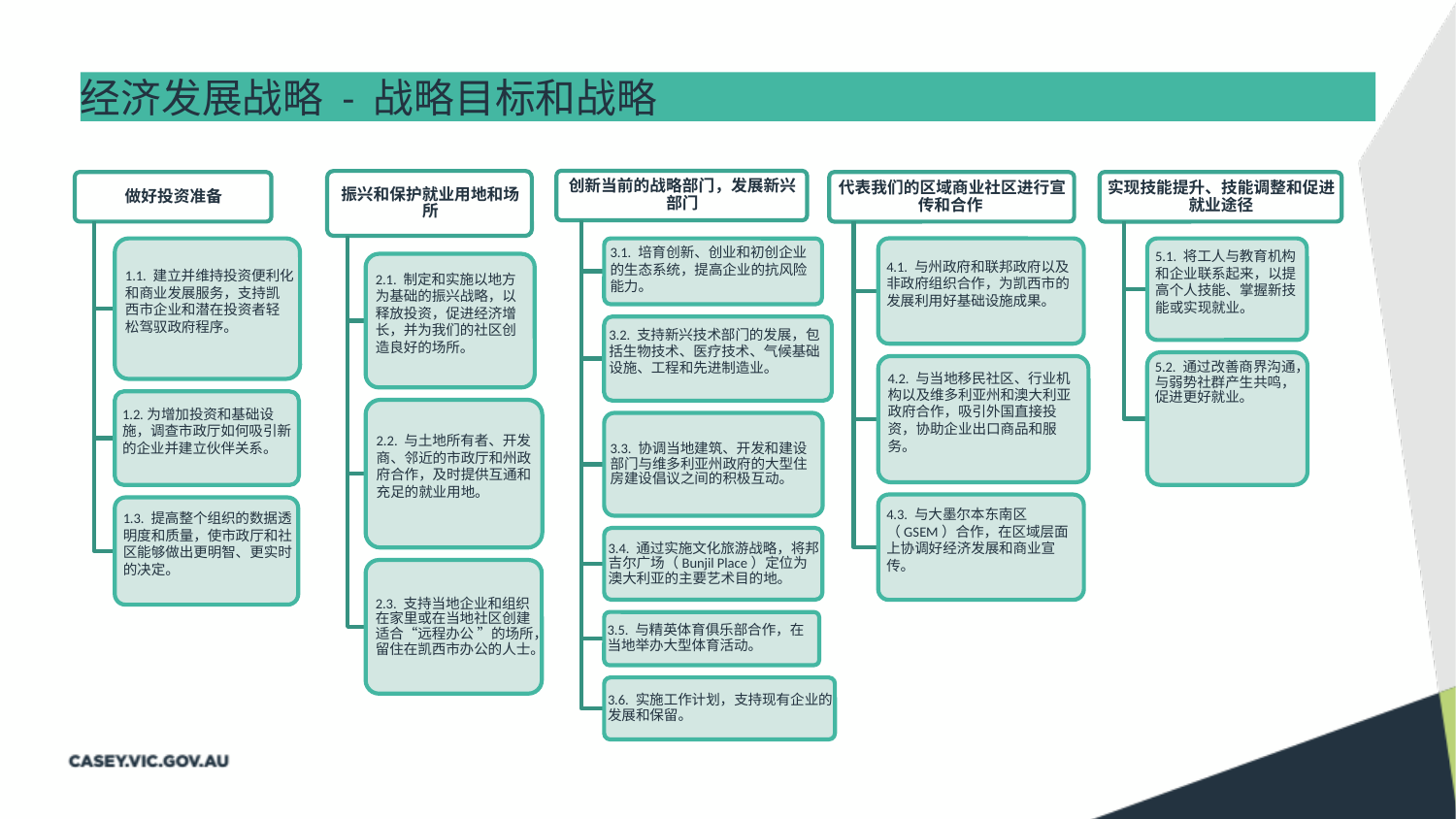

经济发展战略 - 战略目标和战略
做好投资准备
1.1. 建立并维持投资便利化和商业发展服务，支持凯西市企业和潜在投资者轻松驾驭政府程序。

1.2.为增加投资和基础设施，调查市政厅如何吸引新的企业并建立伙伴关系。

1.3. 提高整个组织的数据透明度和质量，使市政厅和社区能够做出更明智、更实时的决定。

振兴和保护就业用地和场所
2.1. 制定和实施以地方为基础的振兴战略，以释放投资，促进经济增长，并为我们的社区创造良好的场所。

2.2. 与土地所有者、开发商、邻近的市政厅和州政府合作，及时提供互通和充足的就业用地。

2.3. 支持当地企业和组织在家里或在当地社区创建 适合“远程办公 ”的场所，留住在凯西市办公的人士。
创新当前的战略部门，发展新兴部门
3.1. 培育创新、创业和初创企业的生态系统，提高企业的抗风险能力。

3.2. 支持新兴技术部门的发展，包括生物技术、医疗技术、气候基础设施、工程和先进制造业。

3.3. 协调当地建筑、开发和建设部门与维多利亚州政府的大型住房建设倡议之间的积极互动。
3.4. 通过实施文化旅游战略，将邦吉尔广场（Bunjil Place）定位为澳大利亚的主要艺术目的地。
3.5. 与精英体育俱乐部合作，在当地举办大型体育活动。
3.6. 实施工作计划，支持现有企业的发展和保留。
代表我们的区域商业社区进行宣传和合作
4.1. 与州政府和联邦政府以及非政府组织合作，为凯西市的发展利用好基础设施成果。

4.2. 与当地移民社区、行业机构以及维多利亚州和澳大利亚政府合作，吸引外国直接投资，协助企业出口商品和服务。

4.3. 与大墨尔本东南区（GSEM）合作，在区域层面上协调好经济发展和商业宣传。

实现技能提升、技能调整和促进就业途径
5.1. 将工人与教育机构和企业联系起来，以提高个人技能、掌握新技能或实现就业。

5.2. 通过改善商界沟通，与弱势社群产生共鸣，促进更好就业。